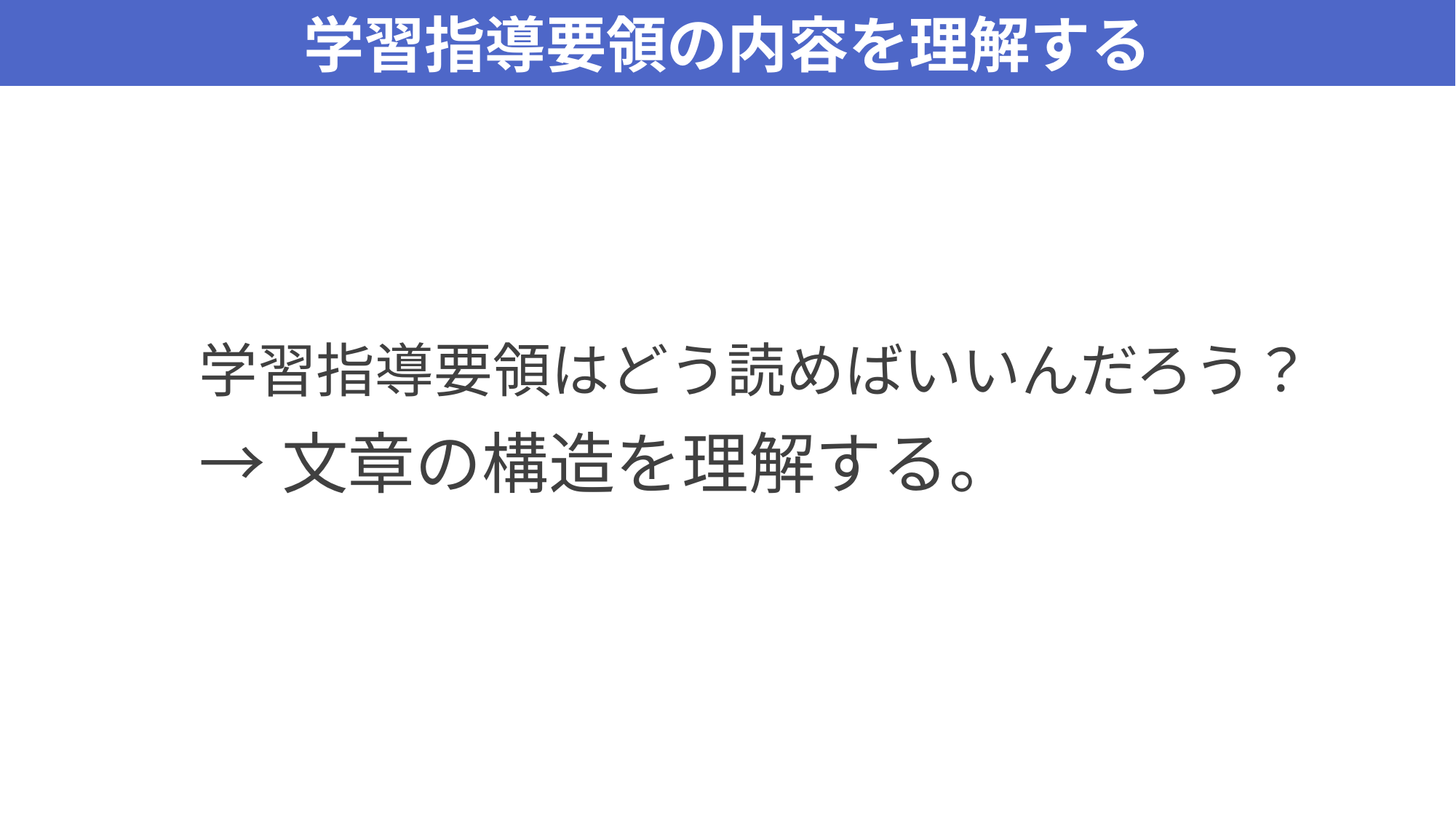

学習指導要領の内容を理解する
学習指導要領はどう読めばいいんだろう？
→文章の構造を理解する。